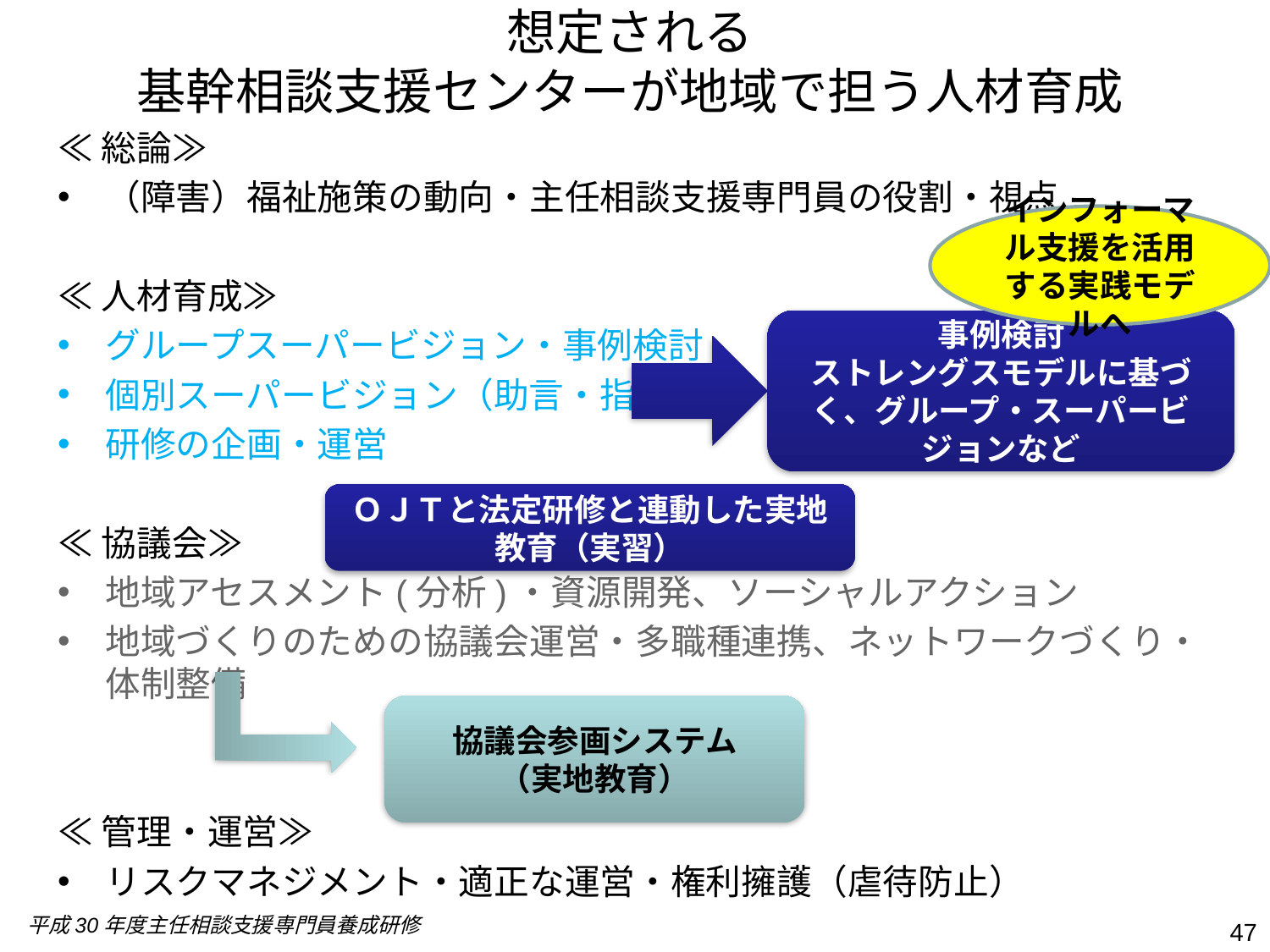

# 想定される 基幹相談支援センターが地域で担う人材育成
≪総論≫
（障害）福祉施策の動向・主任相談支援専門員の役割・視点

≪人材育成≫
グループスーパービジョン・事例検討
個別スーパービジョン（助言・指導）
研修の企画・運営

≪協議会≫
地域アセスメント(分析)・資源開発、ソーシャルアクション
地域づくりのための協議会運営・多職種連携、ネットワークづくり・体制整備

≪管理・運営≫
リスクマネジメント・適正な運営・権利擁護（虐待防止）
インフォーマル支援を活用する実践モデルへ
事例検討
ストレングスモデルに基づく、グループ・スーパービジョンなど

ＯＪＴと法定研修と連動した実地教育（実習）

協議会参画システム
（実地教育）
平成30年度主任相談支援専門員養成研修
47